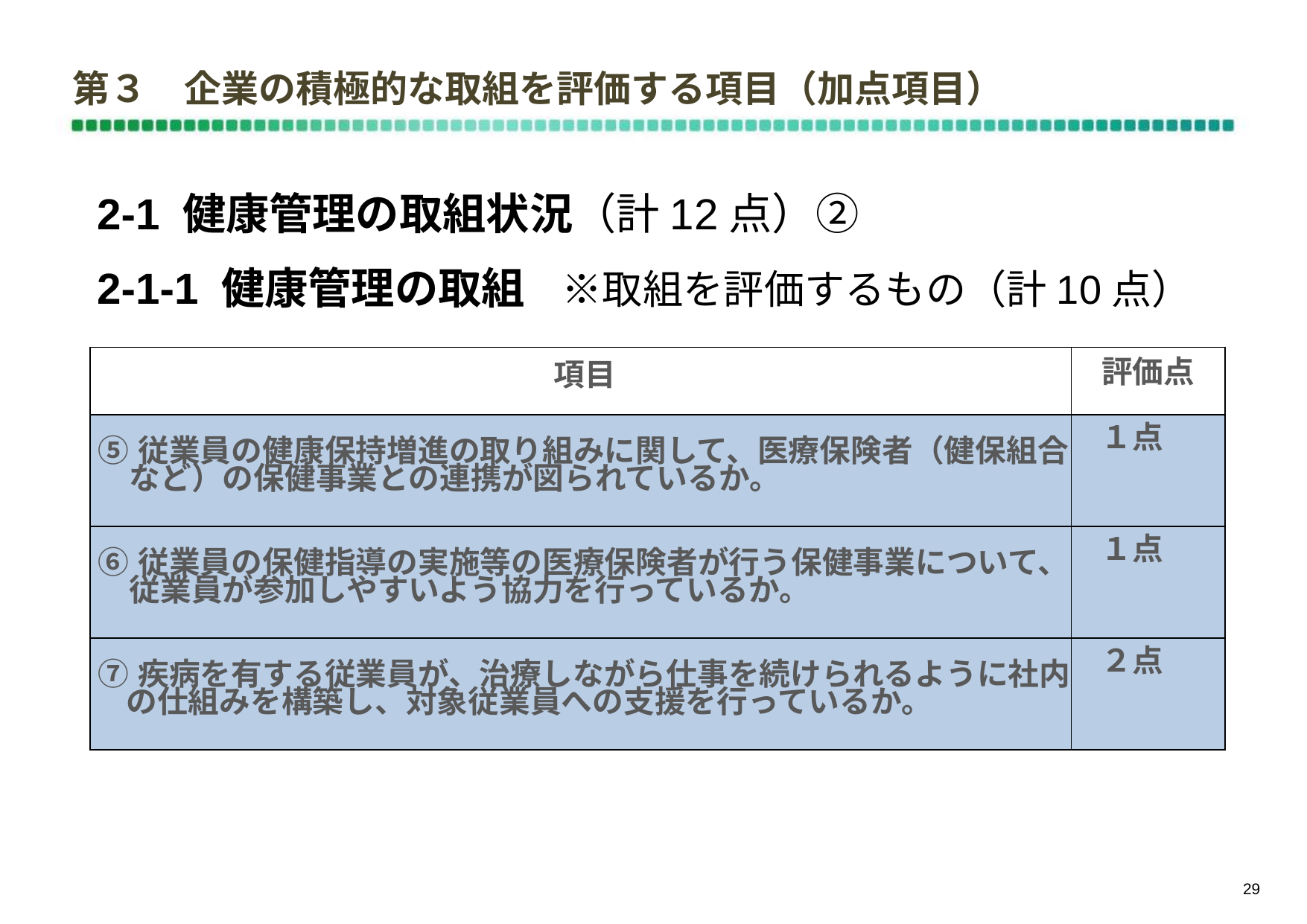

# 第３　企業の積極的な取組を評価する項目（加点項目）
2-1 健康管理の取組状況（計12点）②

2-1-1 健康管理の取組　※取組を評価するもの（計10点）
| 項目 | 評価点 |
| --- | --- |
| ⑤従業員の健康保持増進の取り組みに関して、医療保険者（健保組合 　など）の保健事業との連携が図られているか。 | １点 |
| ⑥従業員の保健指導の実施等の医療保険者が行う保健事業について、 　従業員が参加しやすいよう協力を行っているか。 | １点 |
| ⑦疾病を有する従業員が、治療しながら仕事を続けられるように社内の仕組みを構築し、対象従業員への支援を行っているか。 | ２点 |
| 項 目 | 評価点 |
| --- | --- |
29